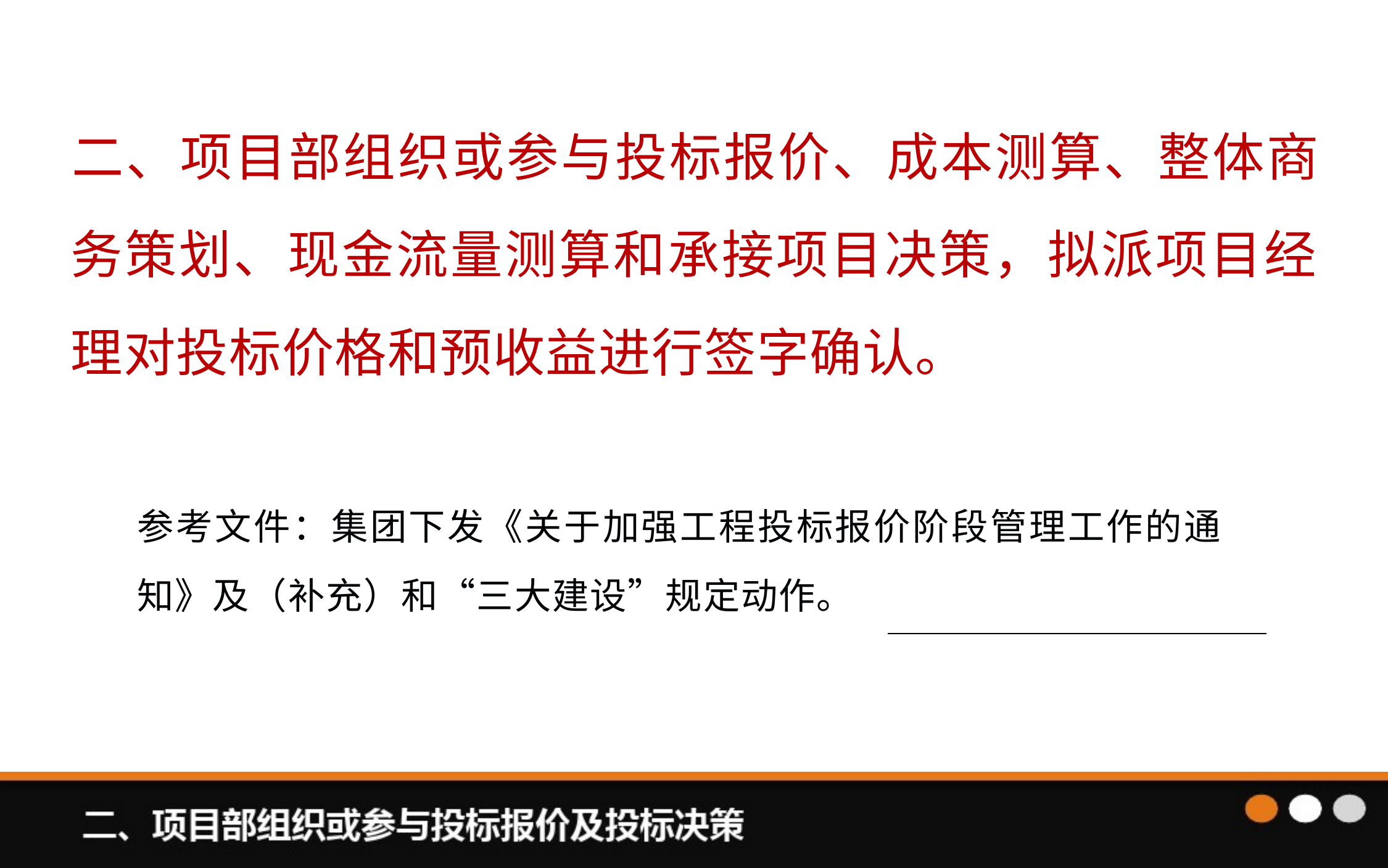

# 二、项目部组织或参与投标报价、成本测算、整体商
务策划、现金流量测算和承接项目决策，拟派项目经 理对投标价格和预收益进行签字确认。
参考文件：集团下发《关于加强工程投标报价阶段管理工作的通 知》及（补充）和“三大建设”规定动作。